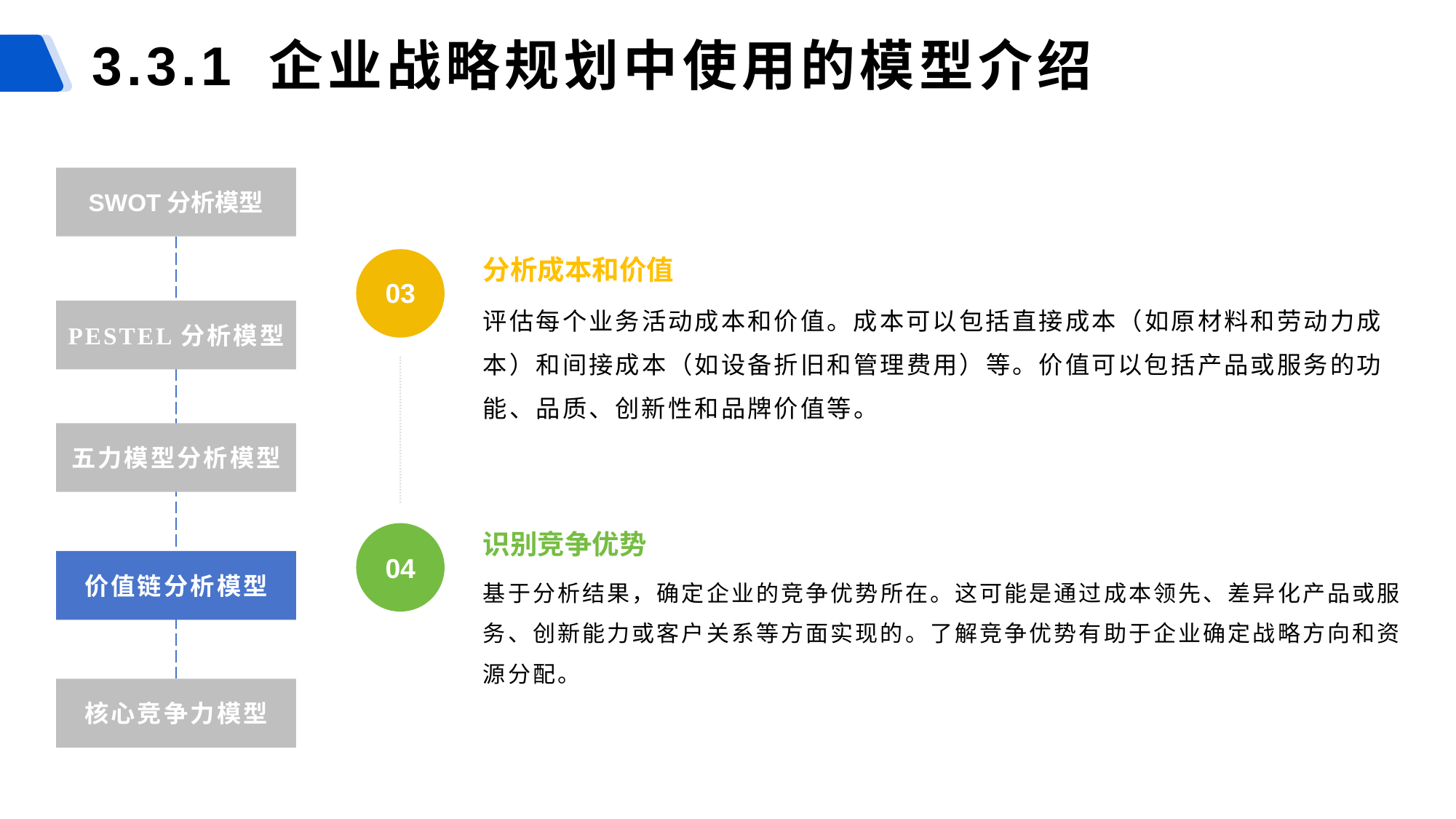

3.3.1 企业战略规划中使用的模型介绍
SWOT分析模型
分析成本和价值

03
评估每个业务活动成本和价值。成本可以包括直接成本（如原材料和劳动力成本）和间接成本（如设备折旧和管理费用）等。价值可以包括产品或服务的功能、品质、创新性和品牌价值等。
PESTEL分析模型
五力模型分析模型
识别竞争优势

04
价值链分析模型
基于分析结果，确定企业的竞争优势所在。这可能是通过成本领先、差异化产品或服务、创新能力或客户关系等方面实现的。了解竞争优势有助于企业确定战略方向和资源分配。
核心竞争力模型